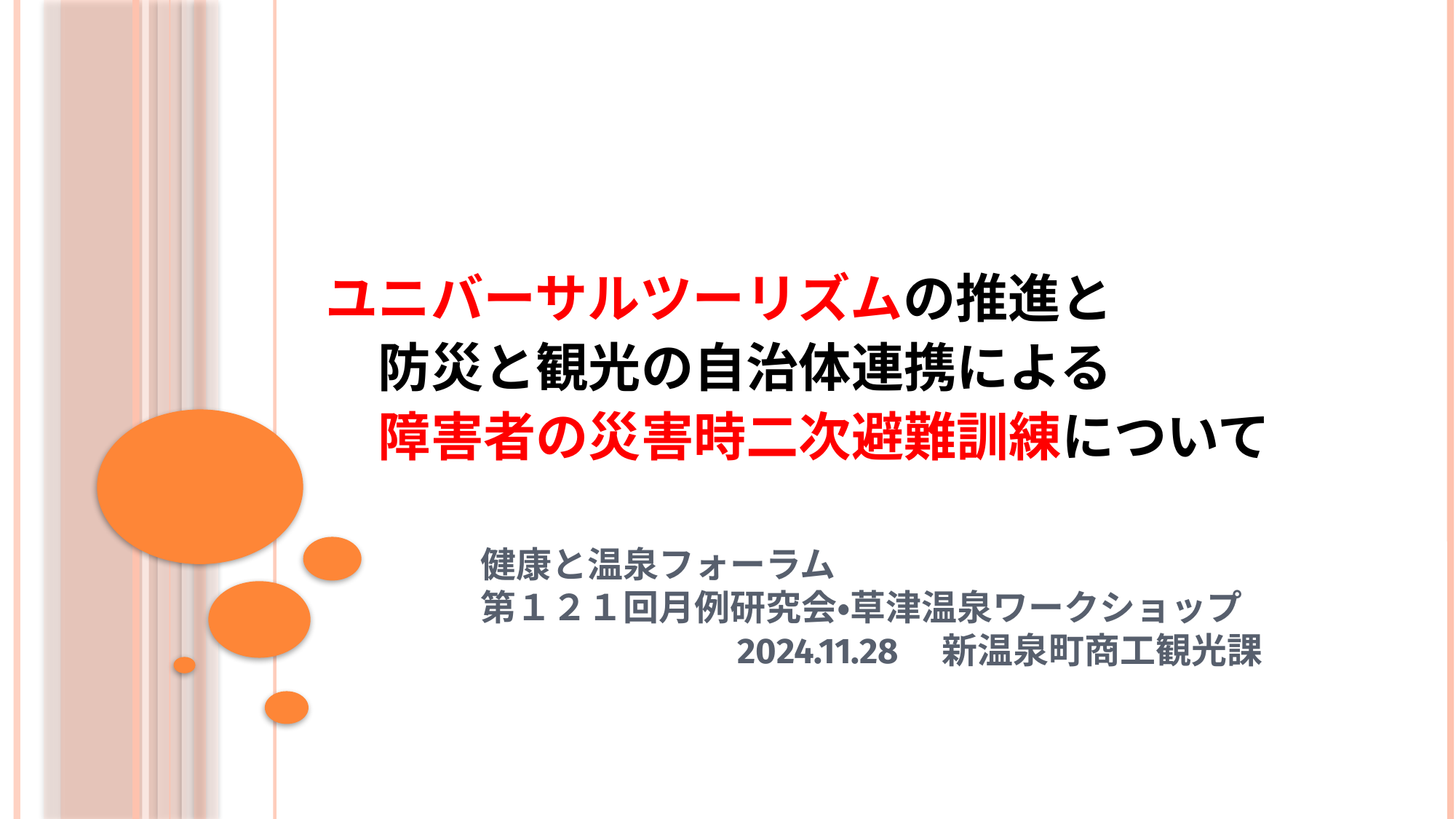

ユニバーサルツーリズムの推進と
　防災と観光の自治体連携による
　障害者の災害時二次避難訓練について

# 健康と温泉フォーラム　 第１２１回月例研究会・草津温泉ワークショップ　　 　　　　　　　2024.11.28　新温泉町商工観光課